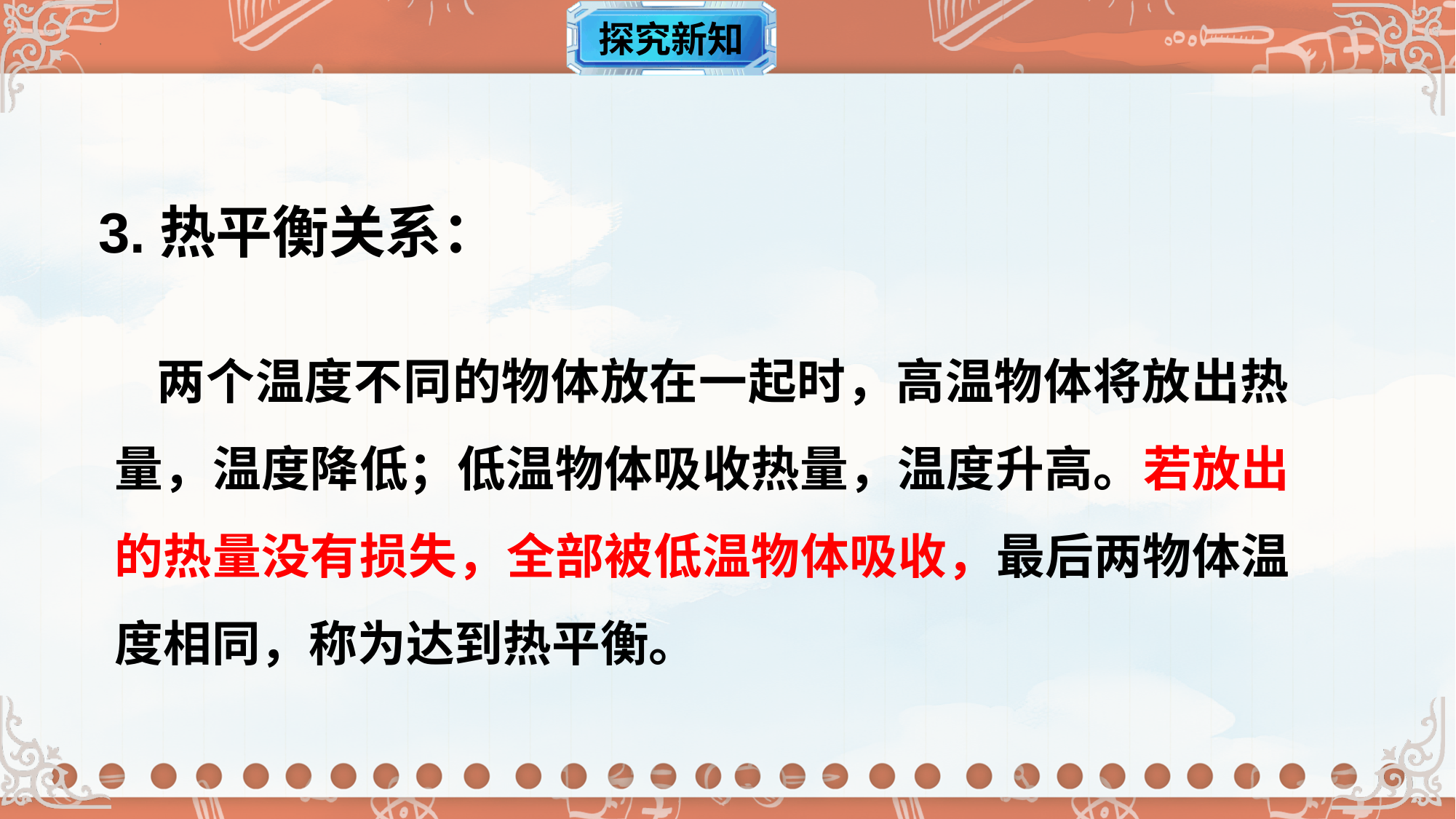

3.热平衡关系：
      两个温度不同的物体放在一起时，高温物体将放出热量，温度降低；低温物体吸收热量，温度升高。若放出的热量没有损失，全部被低温物体吸收，最后两物体温度相同，称为达到热平衡。